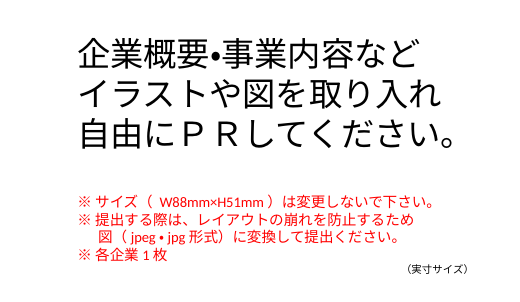

企業概要・事業内容など
イラストや図を取り入れ
自由にＰＲしてください。

※サイズ（ W88mm×H51mm）は変更しないで下さい。
※提出する際は、レイアウトの崩れを防止するため
　  図（jpeg・jpg形式）に変換して提出ください。
※各企業1枚
（実寸サイズ）